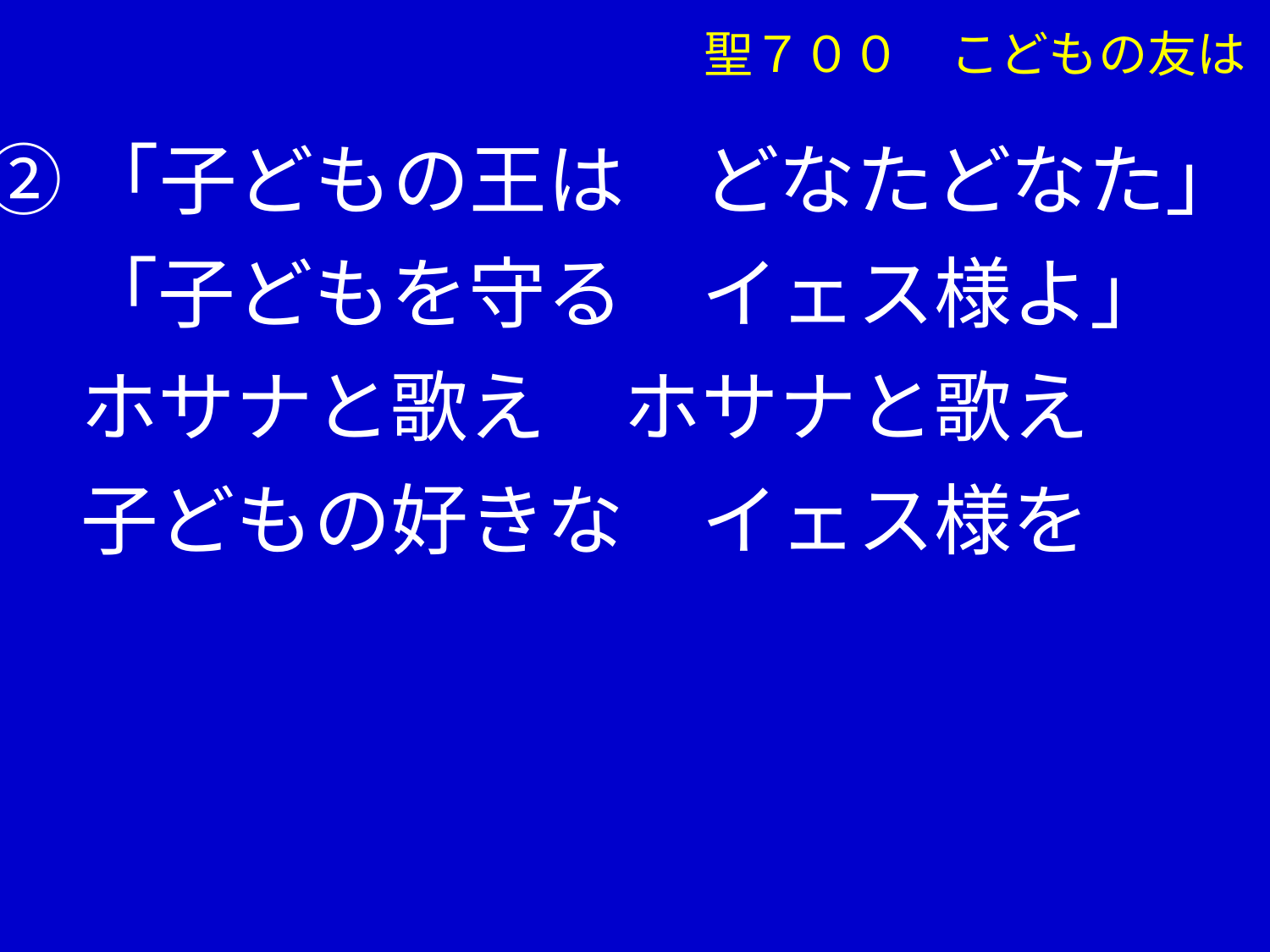

聖７００　こどもの友は
②「子どもの王は　どなたどなた」
　 「子どもを守る　イェス様よ」
　 ホサナと歌え　ホサナと歌え
　 子どもの好きな　イェス様を